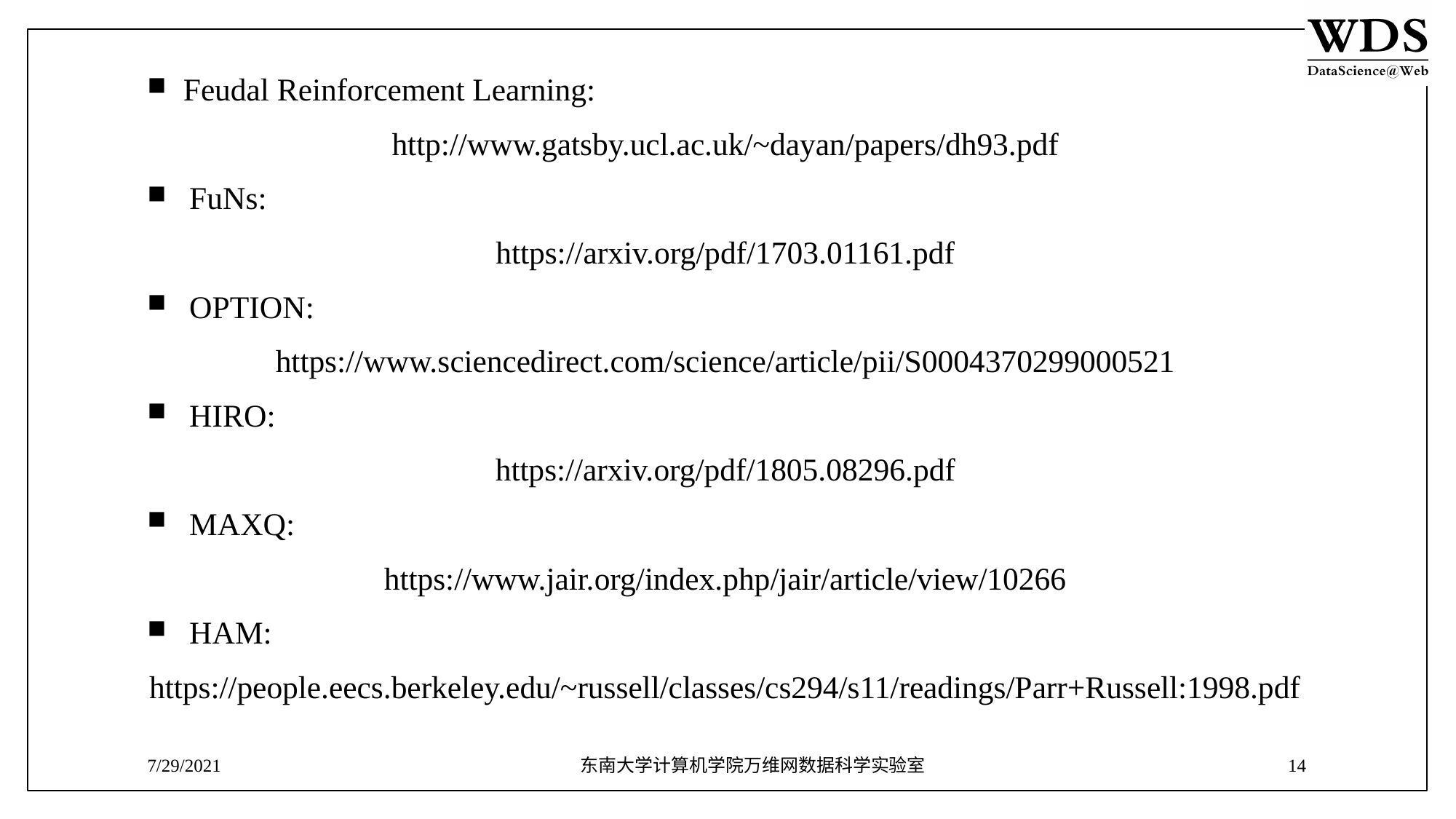

Feudal Reinforcement Learning:
http://www.gatsby.ucl.ac.uk/~dayan/papers/dh93.pdf
FuNs:
https://arxiv.org/pdf/1703.01161.pdf
OPTION:
https://www.sciencedirect.com/science/article/pii/S0004370299000521
HIRO:
https://arxiv.org/pdf/1805.08296.pdf
MAXQ:
https://www.jair.org/index.php/jair/article/view/10266
HAM:
https://people.eecs.berkeley.edu/~russell/classes/cs294/s11/readings/Parr+Russell:1998.pdf
7/29/2021
东南大学计算机学院万维网数据科学实验室
14